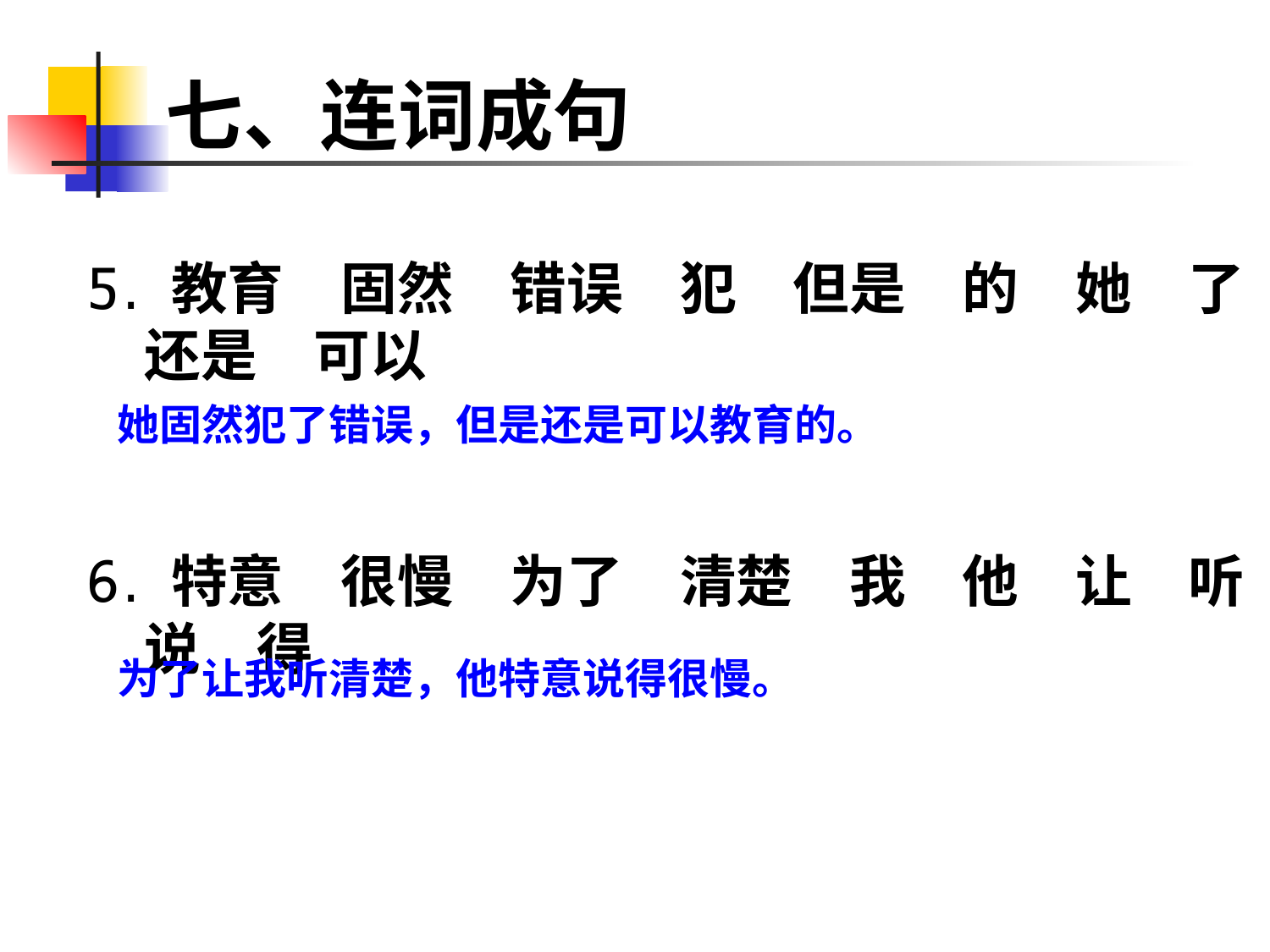

# 七、连词成句
5. 教育　固然　错误　犯　但是　的　她　了　还是　可以

6. 特意　很慢　为了　清楚　我　他　让　听　说　得

她固然犯了错误，但是还是可以教育的。
为了让我听清楚，他特意说得很慢。